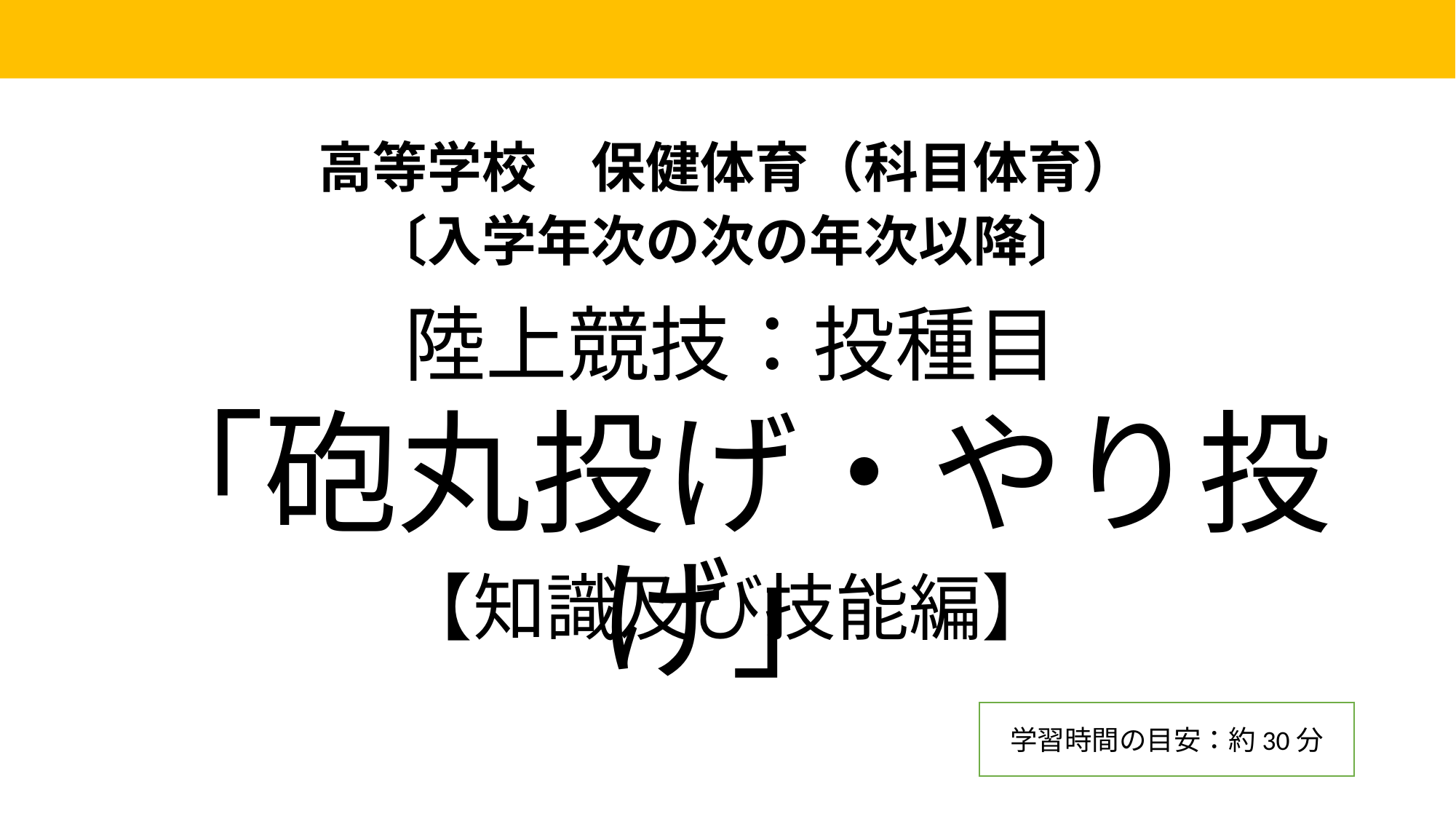

#
高等学校　保健体育（科目体育）
〔入学年次の次の年次以降〕
陸上競技：投種目
「砲丸投げ・やり投げ」

【知識及び技能編】
学習時間の目安：約30分